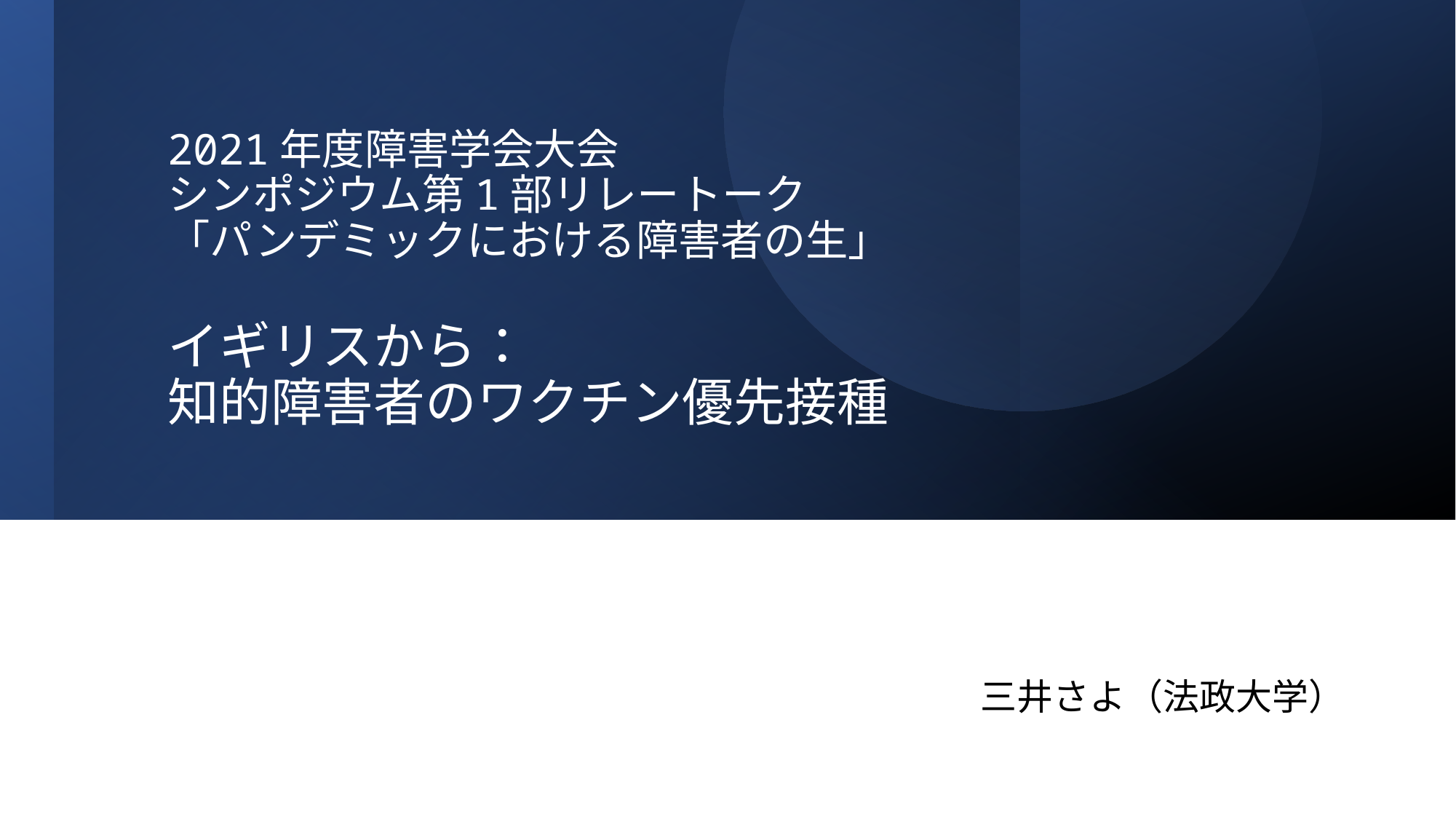

# 2021年度障害学会大会 シンポジウム第1部リレートーク 「パンデミックにおける障害者の生」 イギリスから： 知的障害者のワクチン優先接種

三井さよ（法政大学）